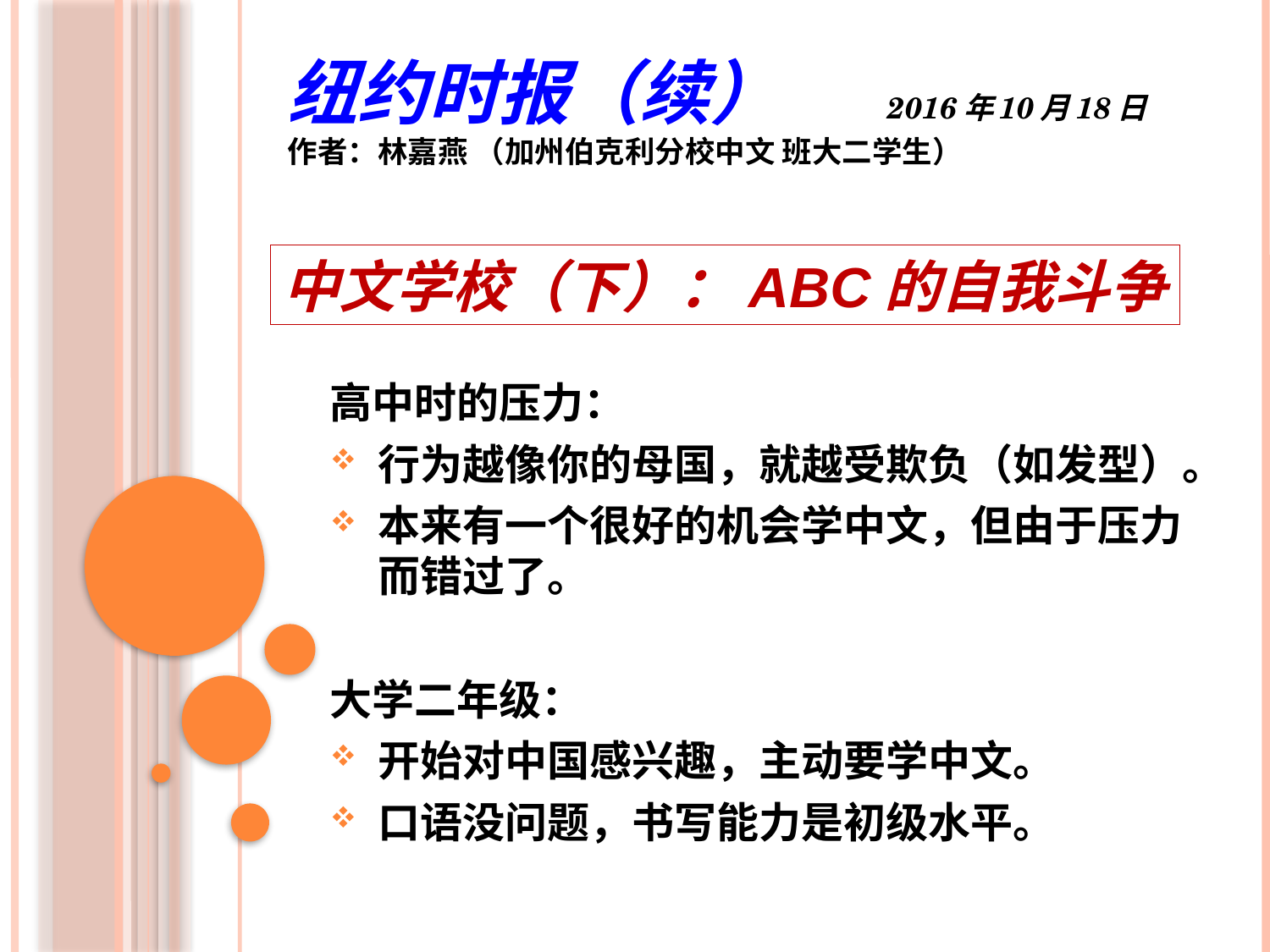

纽约时报（续）       2016年10月18日
作者：林嘉燕 （加州伯克利分校中文 班大二学生）
中文学校（下）：ABC的自我斗争
高中时的压力：
行为越像你的母国，就越受欺负（如发型）。
本来有一个很好的机会学中文，但由于压力而错过了。

大学二年级：
开始对中国感兴趣，主动要学中文。
口语没问题，书写能力是初级水平。